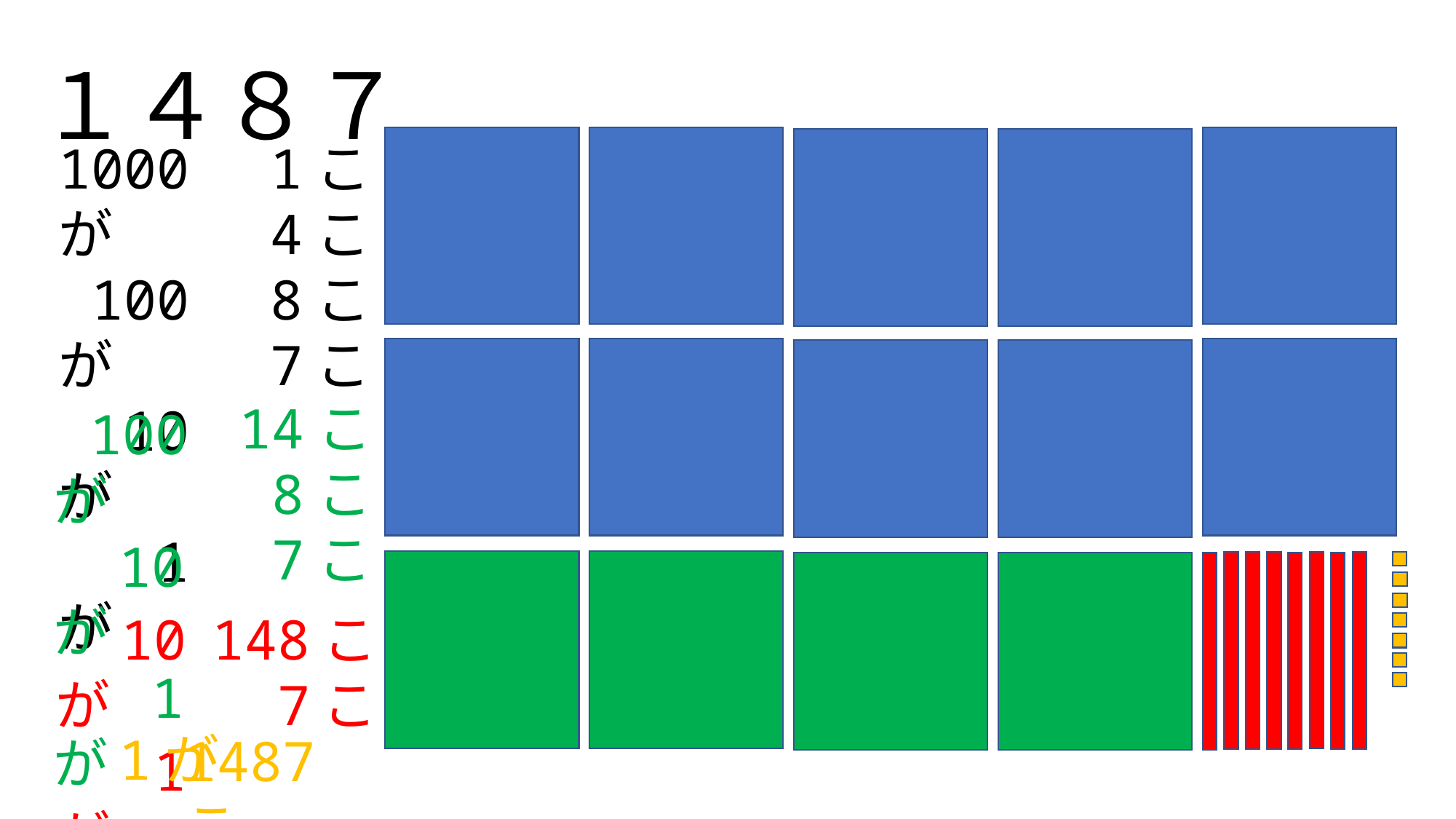

１４８７

 1こ
 4こ
 8こ
 7こ

1000が
 100が
  10が
   1が

 100が
  10が
   1が
14こ
 8こ
 7こ

  10が
   1が
148こ
  7こ

  1が
1487こ